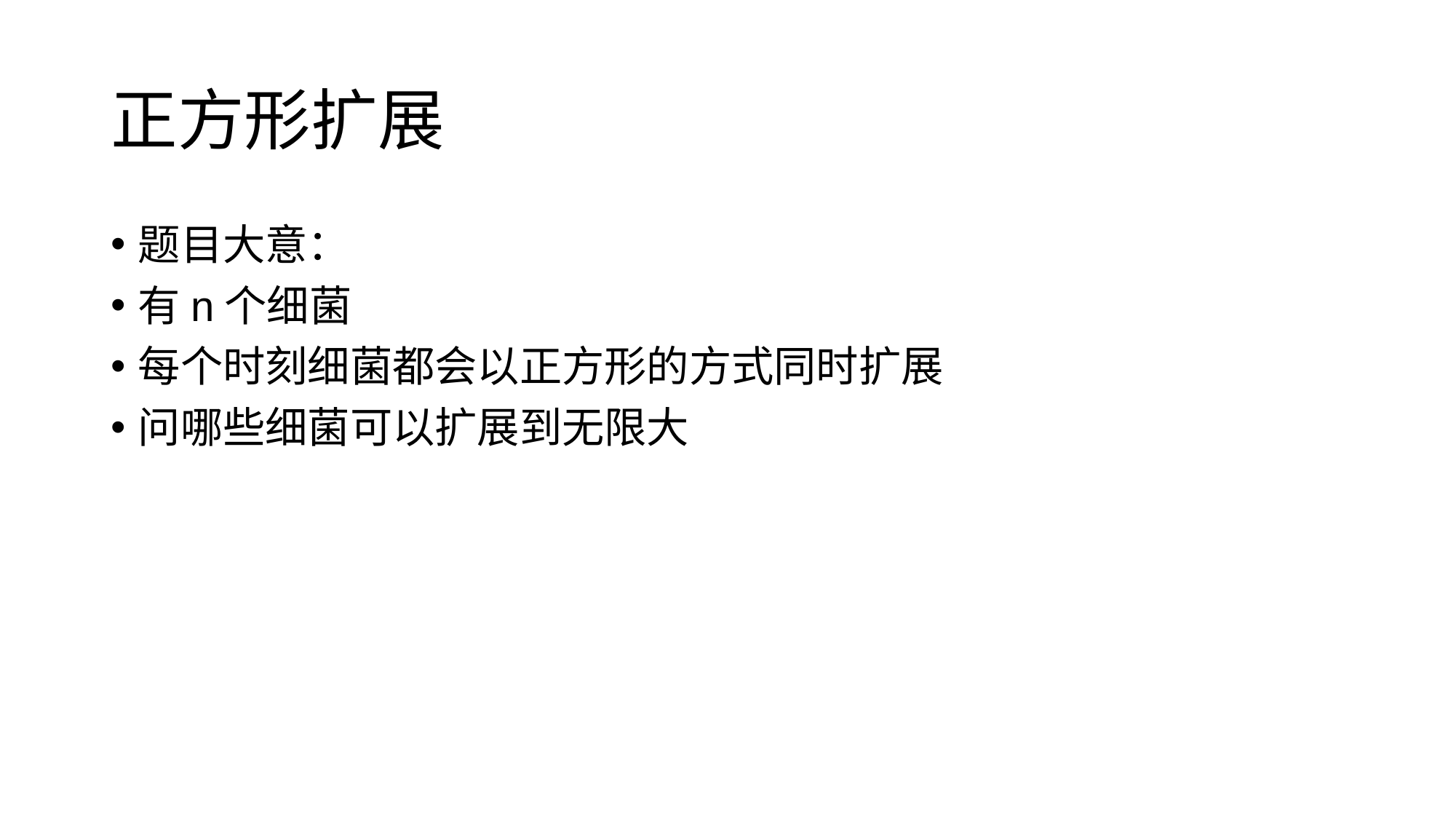

# 正方形扩展
题目大意：
有n个细菌
每个时刻细菌都会以正方形的方式同时扩展
问哪些细菌可以扩展到无限大